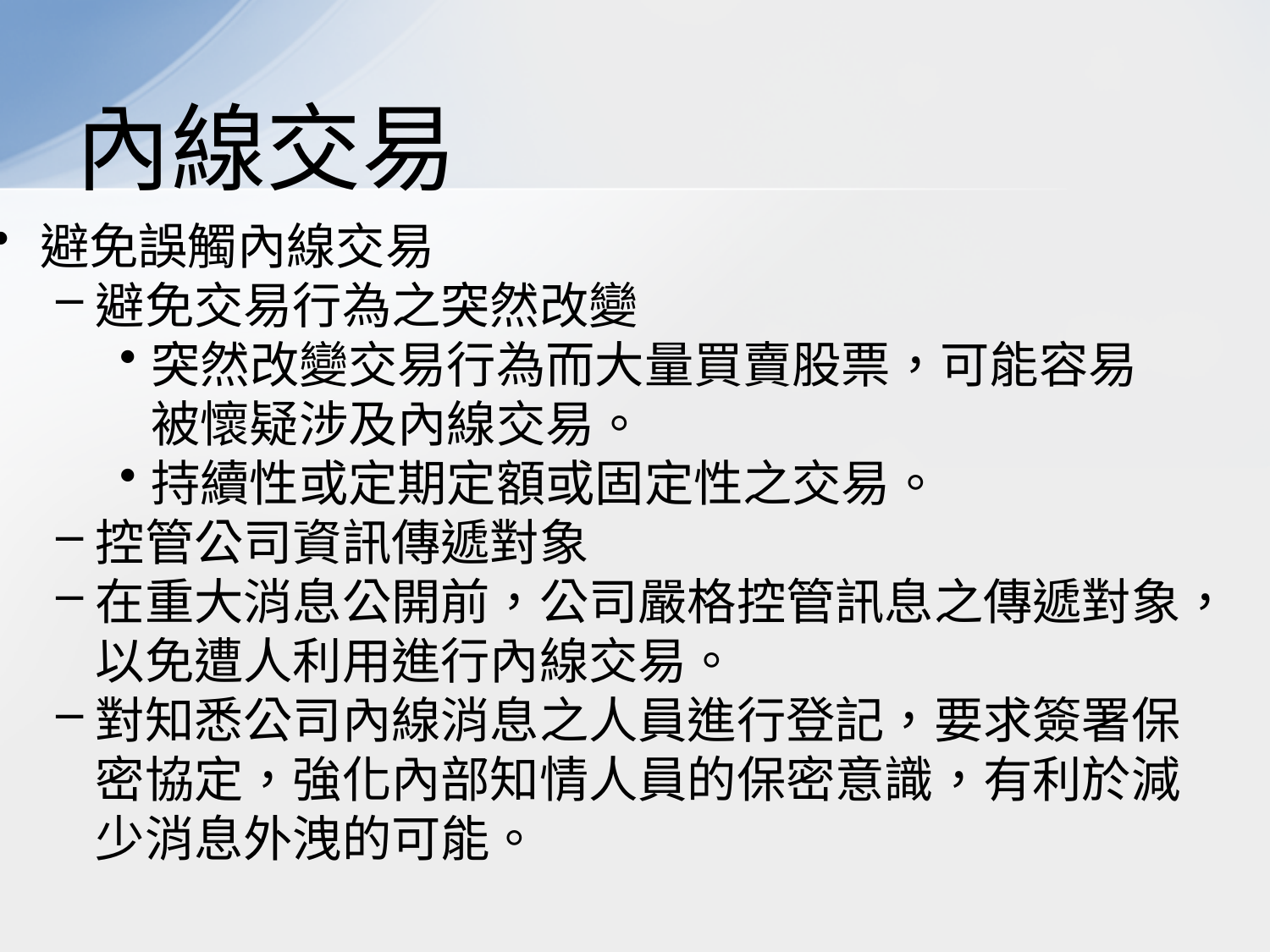

# 內線交易
避免誤觸內線交易
避免交易行為之突然改變
突然改變交易行為而大量買賣股票，可能容易被懷疑涉及內線交易。
持續性或定期定額或固定性之交易。
控管公司資訊傳遞對象
在重大消息公開前，公司嚴格控管訊息之傳遞對象，以免遭人利用進行內線交易。
對知悉公司內線消息之人員進行登記，要求簽署保密協定，強化內部知情人員的保密意識，有利於減少消息外洩的可能。